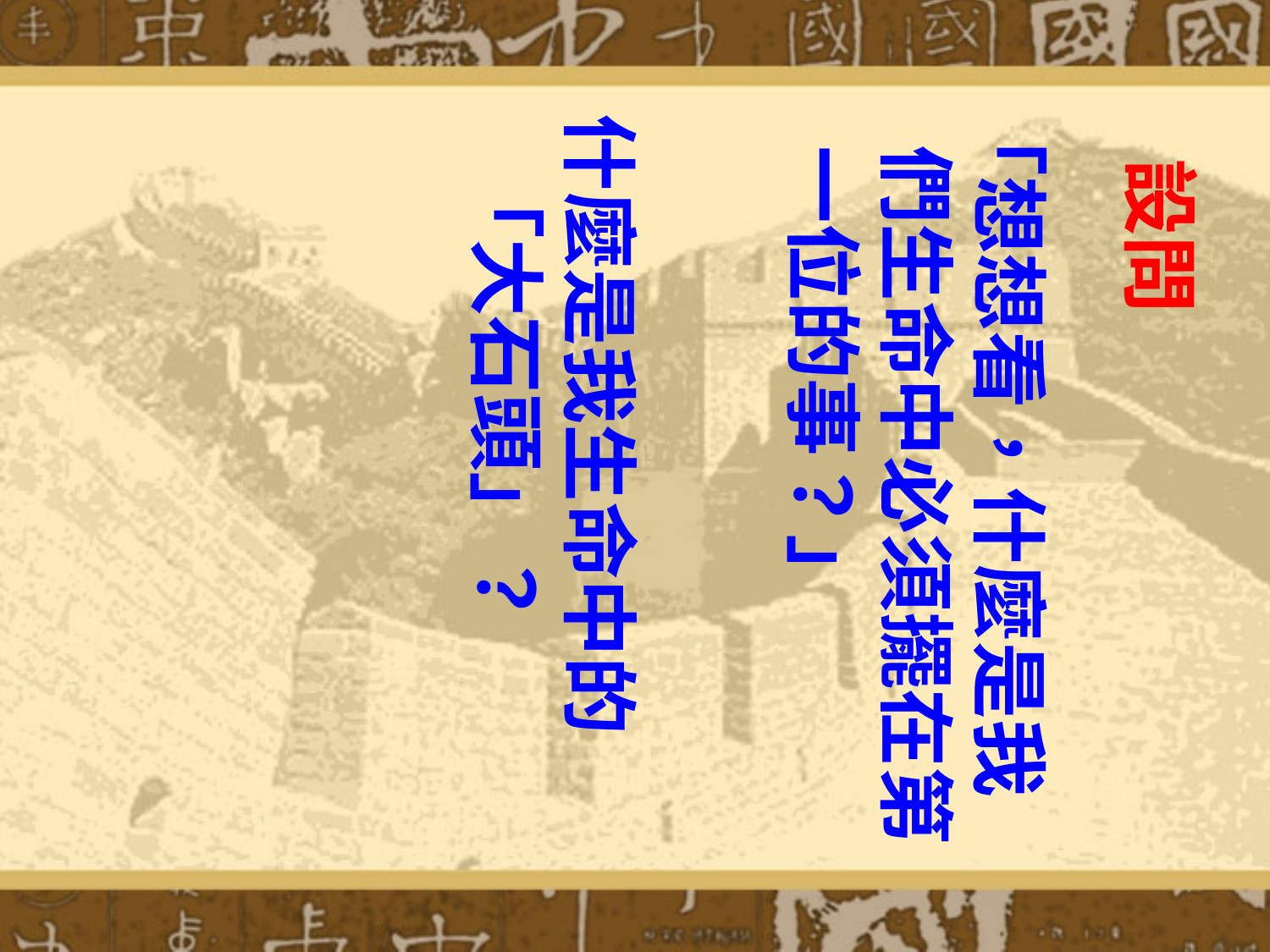

「想想看，什麼是我們生命中必須擺在第一位的事？」
什麼是我生命中的「大石頭」？
設問